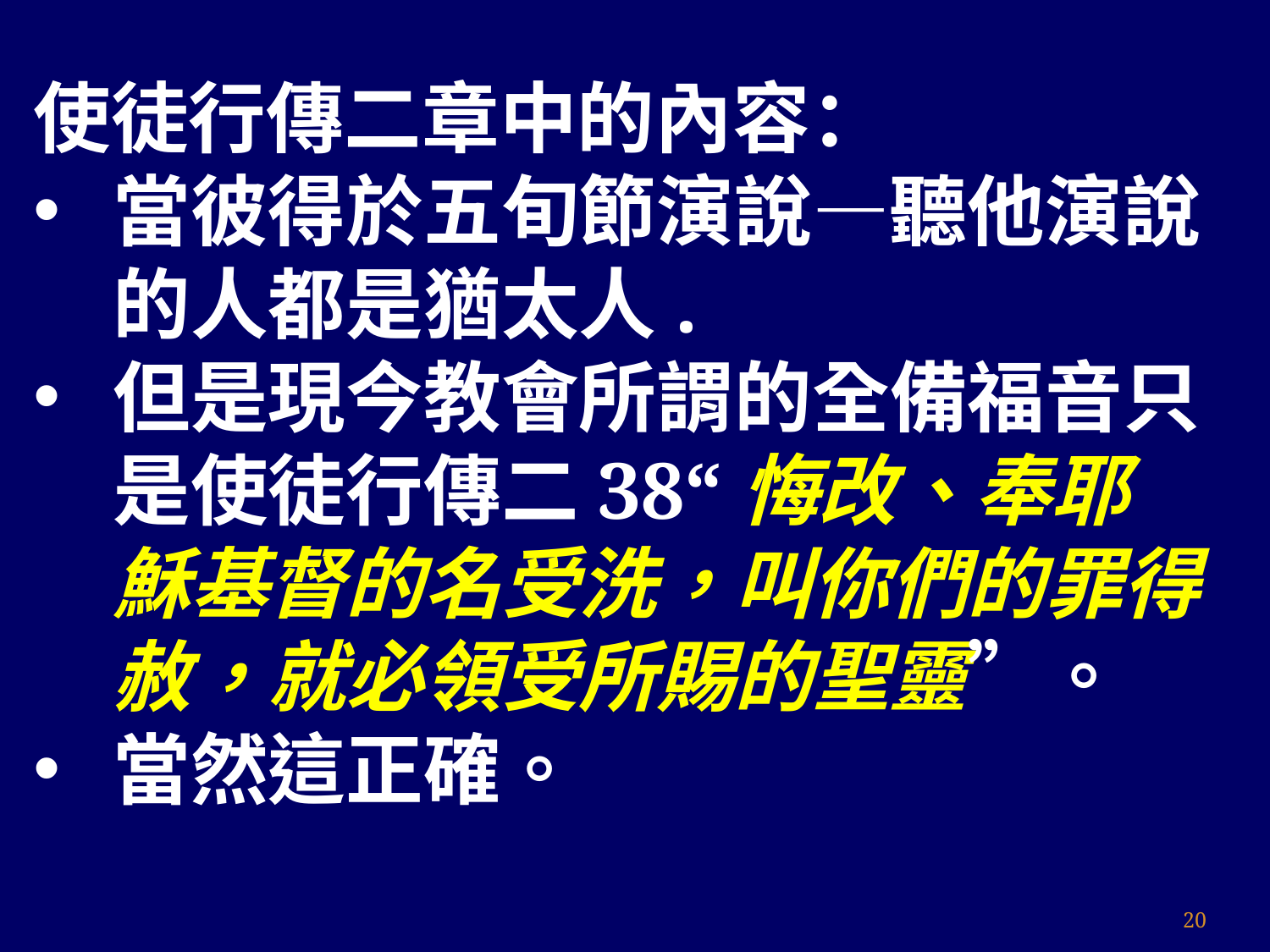

使徒行傳二章中的內容：
當彼得於五旬節演說—聽他演說的人都是猶太人.
但是現今教會所謂的全備福音只是使徒行傳二38“悔改、奉耶穌基督的名受洗，叫你們的罪得赦，就必領受所賜的聖靈”。
當然這正確。
20